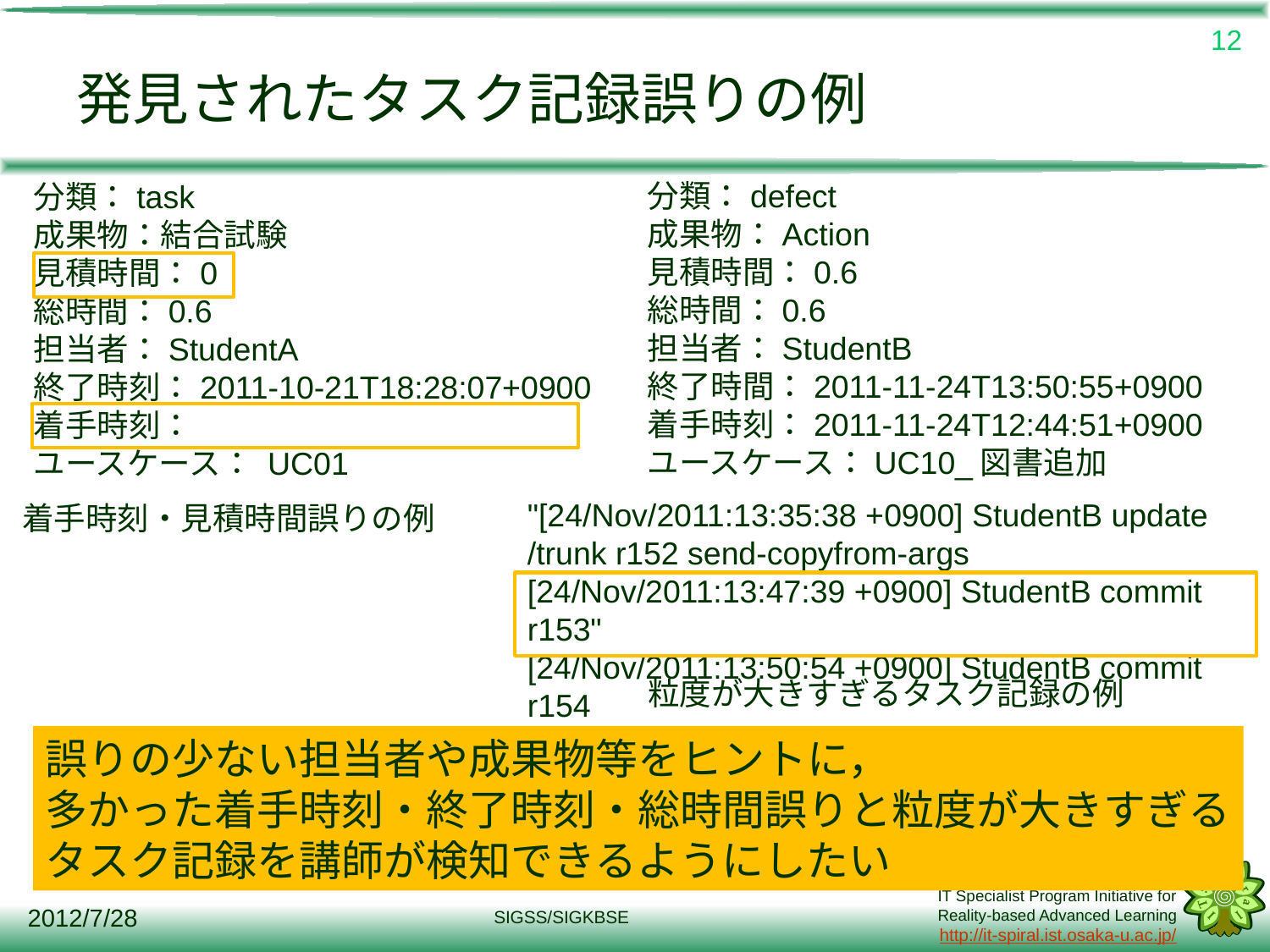

12
# 発見されたタスク記録誤りの例
分類：defect
成果物：Action
見積時間：0.6
総時間：0.6
担当者：StudentB
終了時間：2011-11-24T13:50:55+0900
着手時刻：2011-11-24T12:44:51+0900
ユースケース：UC10_図書追加
分類：task
成果物：結合試験
見積時間：0
総時間：0.6
担当者：StudentA
終了時刻：2011-10-21T18:28:07+0900
着手時刻：
ユースケース： UC01

"[24/Nov/2011:13:35:38 +0900] StudentB update /trunk r152 send-copyfrom-args
[24/Nov/2011:13:47:39 +0900] StudentB commit r153"
[24/Nov/2011:13:50:54 +0900] StudentB commit r154
着手時刻・見積時間誤りの例

粒度が大きすぎるタスク記録の例
誤りの少ない担当者や成果物等をヒントに，
多かった着手時刻・終了時刻・総時間誤りと粒度が大きすぎる
タスク記録を講師が検知できるようにしたい
2012/7/28
SIGSS/SIGKBSE